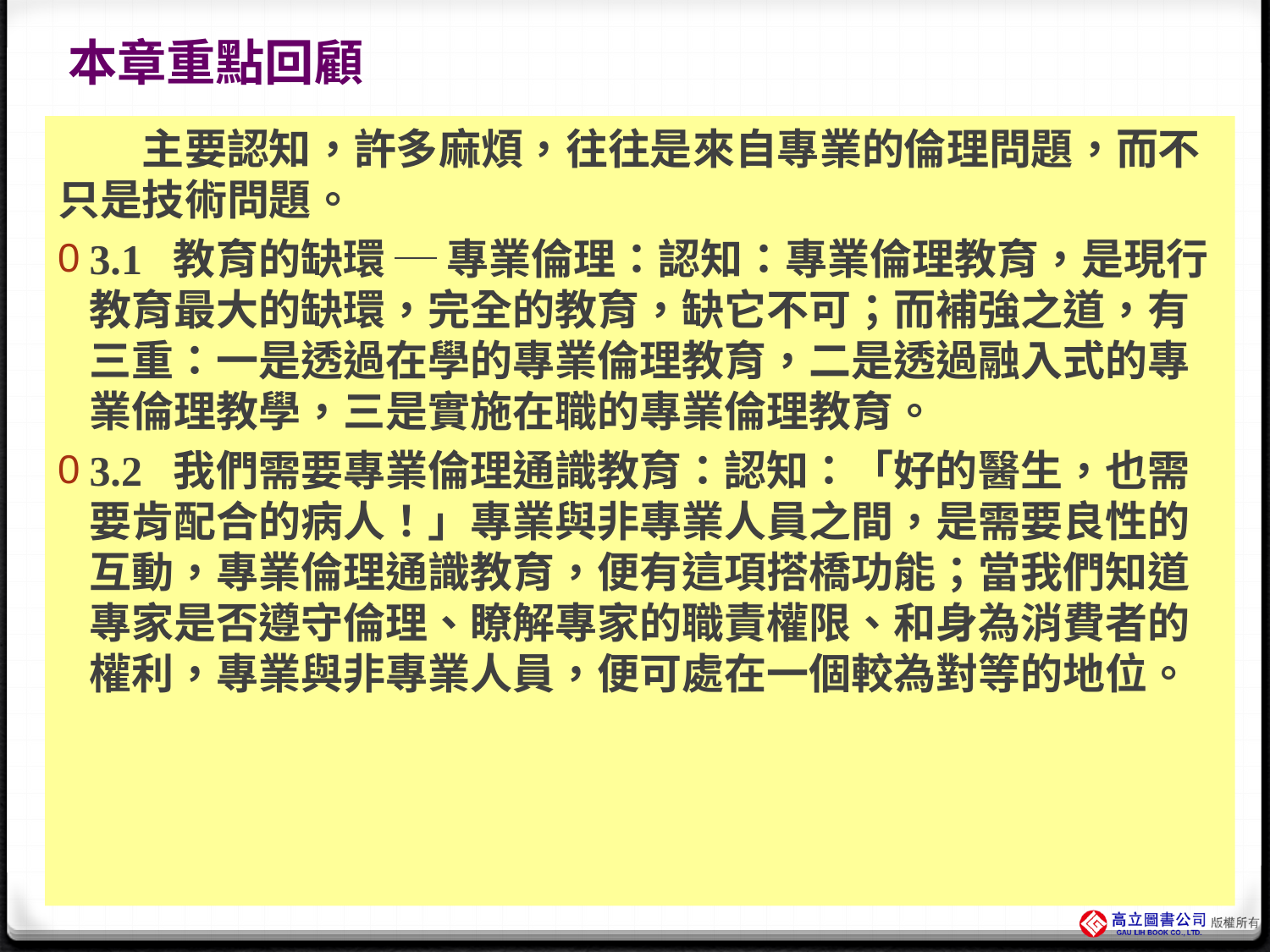

# 本章重點回顧
　　主要認知，許多麻煩，往往是來自專業的倫理問題，而不只是技術問題。
3.1  教育的缺環 ─ 專業倫理：認知：專業倫理教育，是現行教育最大的缺環，完全的教育，缺它不可；而補強之道，有三重：一是透過在學的專業倫理教育，二是透過融入式的專業倫理教學，三是實施在職的專業倫理教育。
3.2  我們需要專業倫理通識教育：認知：「好的醫生，也需要肯配合的病人！」專業與非專業人員之間，是需要良性的互動，專業倫理通識教育，便有這項搭橋功能；當我們知道專家是否遵守倫理、瞭解專家的職責權限、和身為消費者的權利，專業與非專業人員，便可處在一個較為對等的地位。